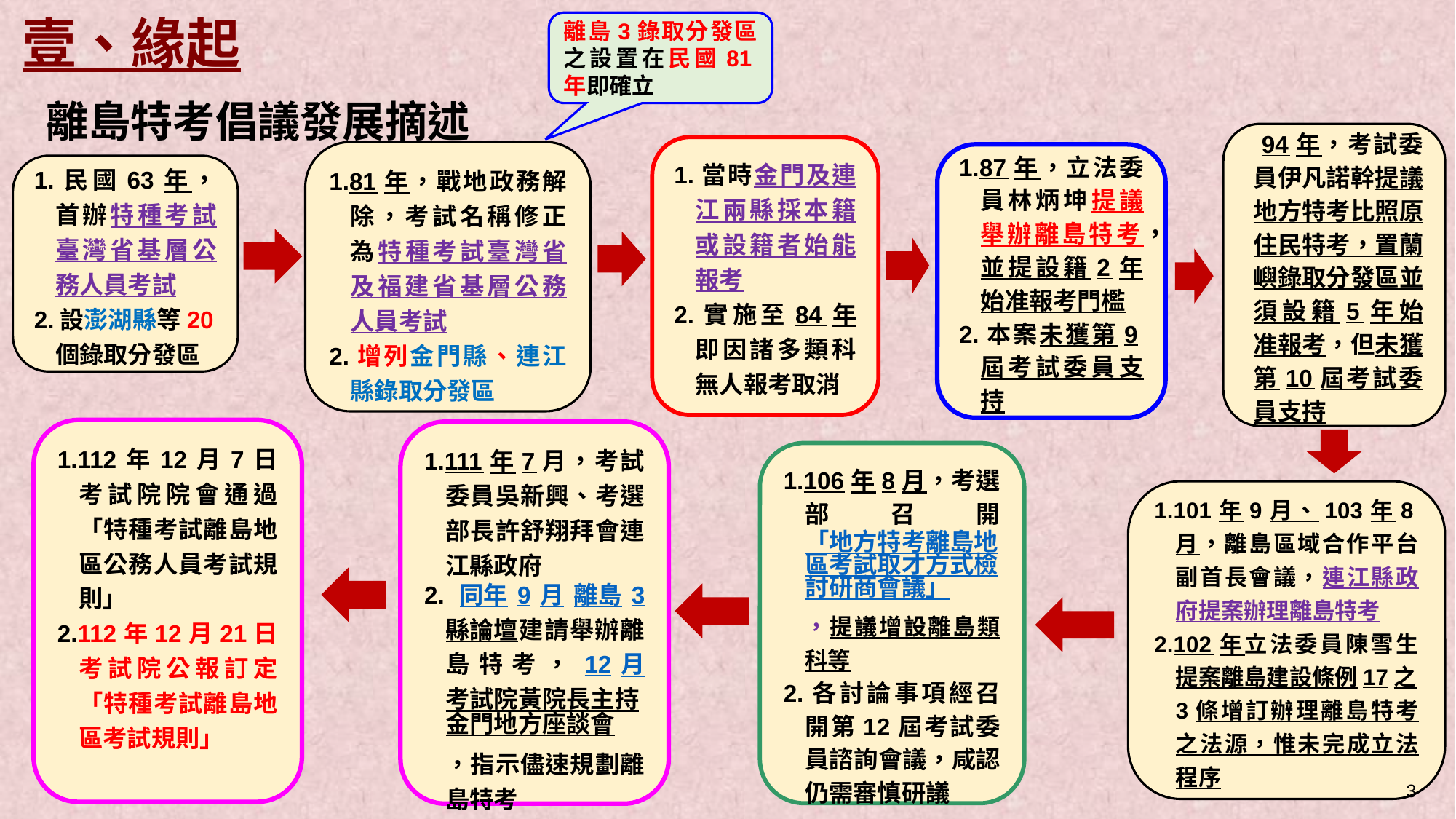

壹、緣起
離島3錄取分發區之設置在民國81年即確立
離島特考倡議發展摘述
  94年，考試委員伊凡諾幹提議地方特考比照原住民特考，置蘭嶼錄取分發區並須設籍5年始准報考，但未獲第10屆考試委員支持
1.當時金門及連江兩縣採本籍或設籍者始能報考
2.實施至84年即因諸多類科無人報考取消
1.81年，戰地政務解除，考試名稱修正為特種考試臺灣省及福建省基層公務人員考試
2.增列金門縣、連江縣錄取分發區
1.87年，立法委員林炳坤提議舉辦離島特考，並提設籍2年始准報考門檻
2.本案未獲第9屆考試委員支持
1.民國63年，首辦特種考試臺灣省基層公務人員考試
2.設澎湖縣等20個錄取分發區

1.101年9月、103年8月，離島區域合作平台副首長會議，連江縣政府提案辦理離島特考
2.102年立法委員陳雪生提案離島建設條例17之3條增訂辦理離島特考之法源，惟未完成立法程序

1.112年12月7日考試院院會通過「特種考試離島地區公務人員考試規則」
2.112年12月21日考試院公報訂定「特種考試離島地區考試規則」
1.111年7月，考試委員吳新興、考選部長許舒翔拜會連江縣政府
2.同年9月離島3縣論壇建請舉辦離島特考，12月考試院黃院長主持金門地方座談會，指示儘速規劃離島特考

1.106年8月，考選部召開「地方特考離島地區考試取才方式檢討研商會議」，提議增設離島類科等
2.各討論事項經召開第12屆考試委員諮詢會議，咸認仍需審慎研議

3